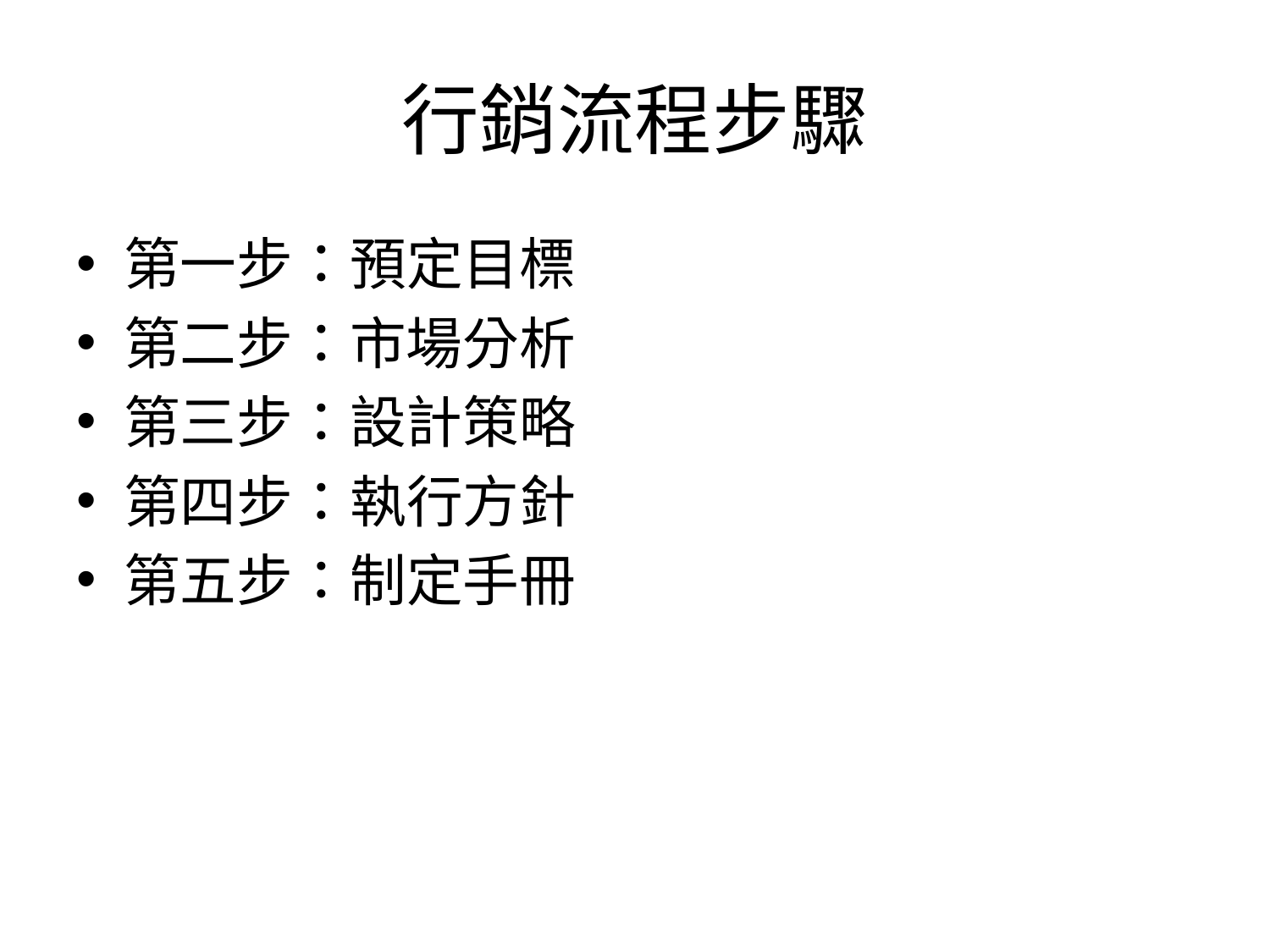

# 行銷流程步驟
第一步：預定目標
第二步：市場分析
第三步：設計策略
第四步：執行方針
第五步：制定手冊